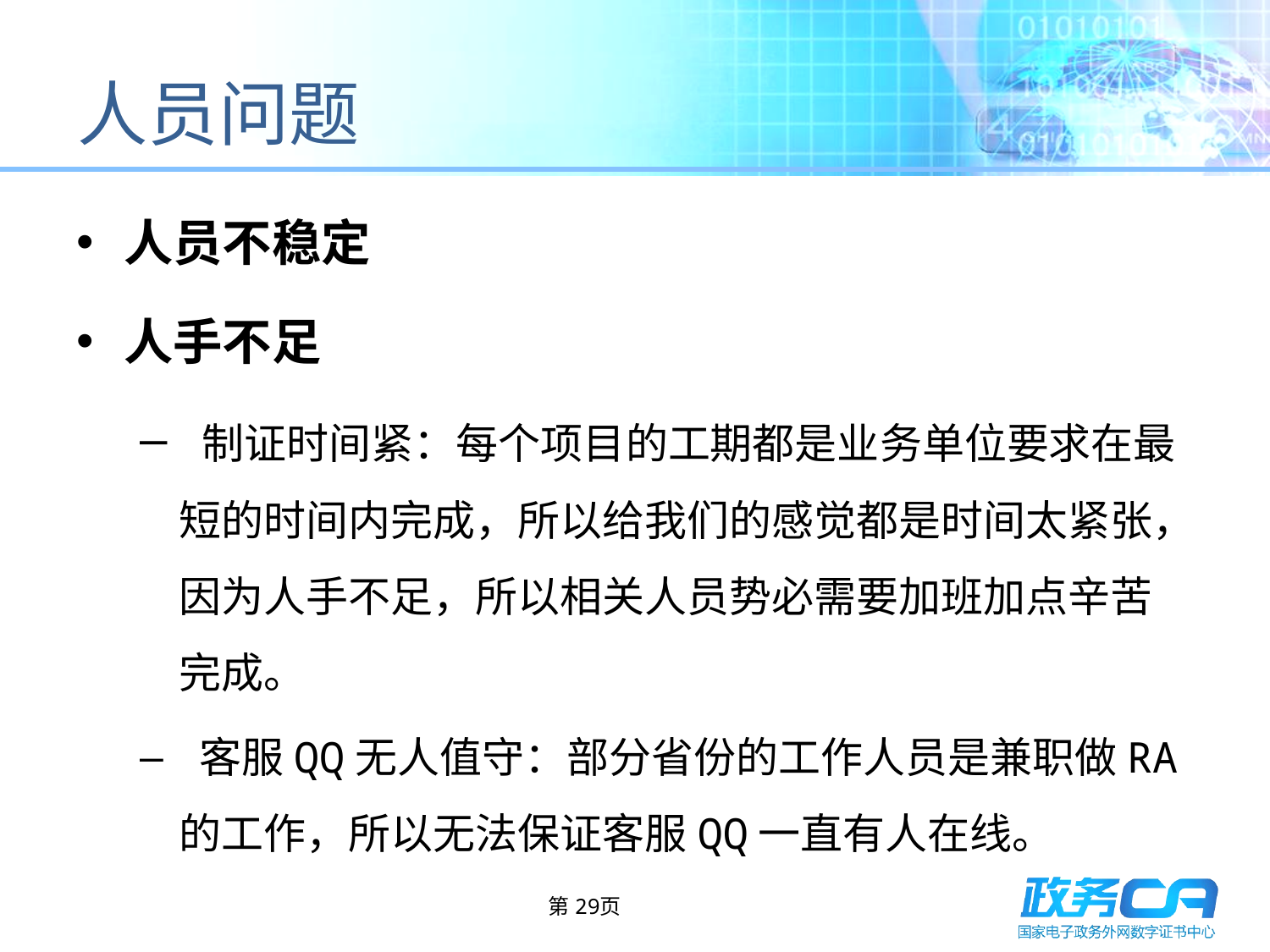

# 人员问题
人员不稳定
人手不足
 制证时间紧：每个项目的工期都是业务单位要求在最短的时间内完成，所以给我们的感觉都是时间太紧张，因为人手不足，所以相关人员势必需要加班加点辛苦完成。
 客服QQ无人值守：部分省份的工作人员是兼职做RA的工作，所以无法保证客服QQ一直有人在线。

第29页